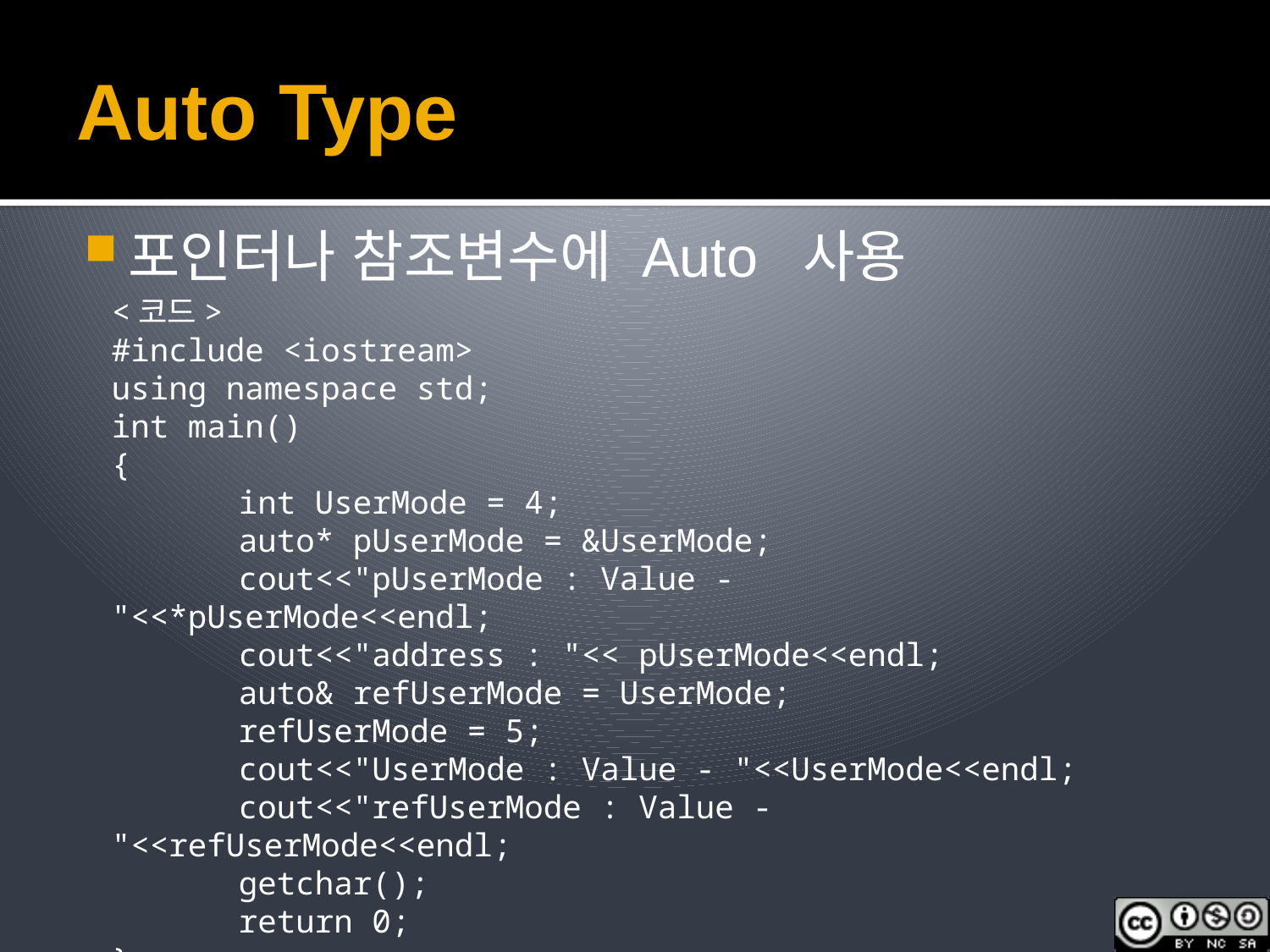

# Auto Type
포인터나 참조변수에 Auto  사용
<코드>
#include <iostream>
using namespace std;
int main()
{
	int UserMode = 4;
	auto* pUserMode = &UserMode;
	cout<<"pUserMode : Value - "<<*pUserMode<<endl;
	cout<<"address : "<< pUserMode<<endl;
	auto& refUserMode = UserMode;
	refUserMode = 5;
	cout<<"UserMode : Value - "<<UserMode<<endl;
	cout<<"refUserMode : Value - "<<refUserMode<<endl;
	getchar();
	return 0;
}
</코드>